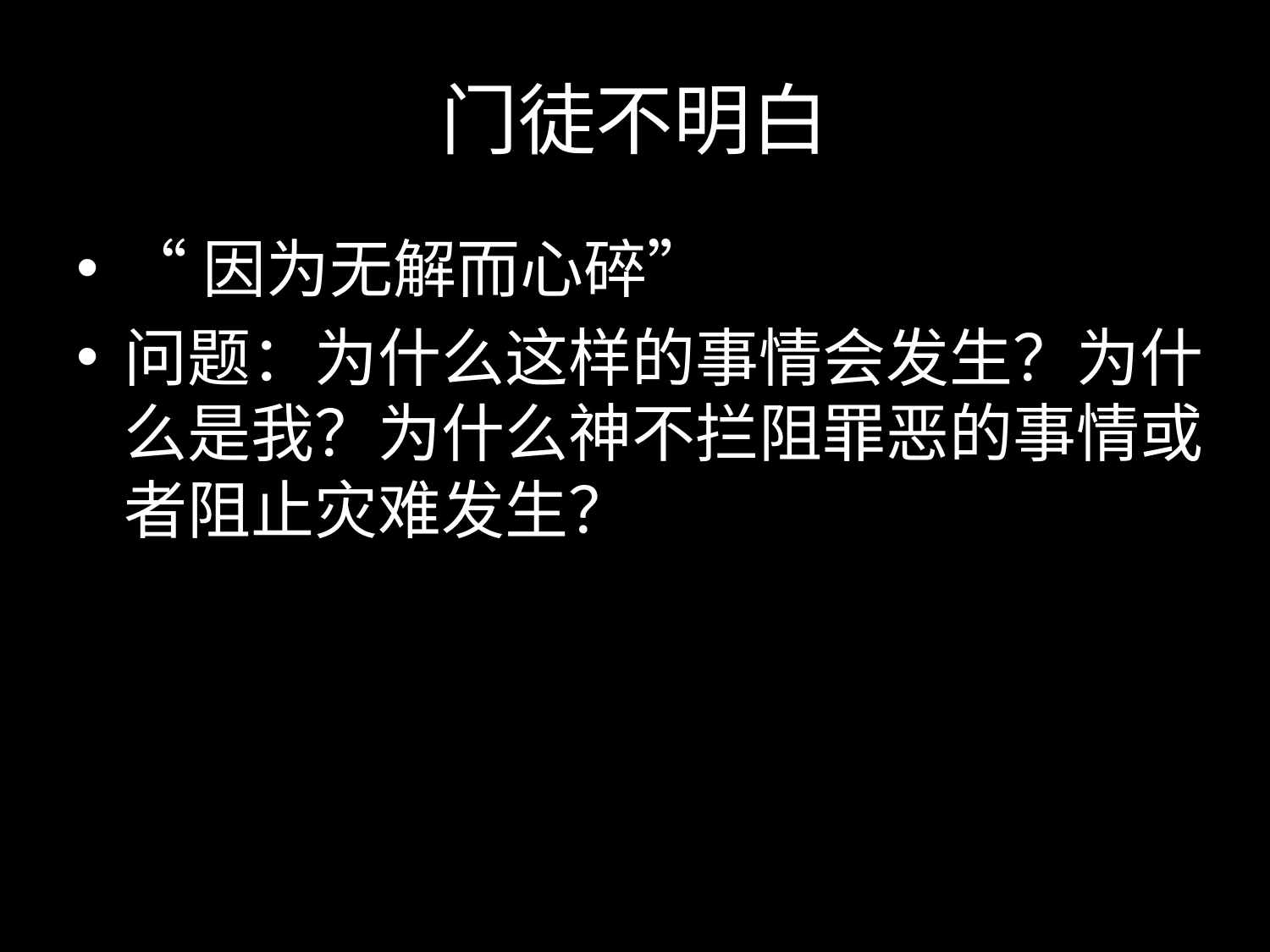

# 门徒不明白
“因为无解而心碎”
问题：为什么这样的事情会发生？为什么是我？为什么神不拦阻罪恶的事情或者阻止灾难发生？